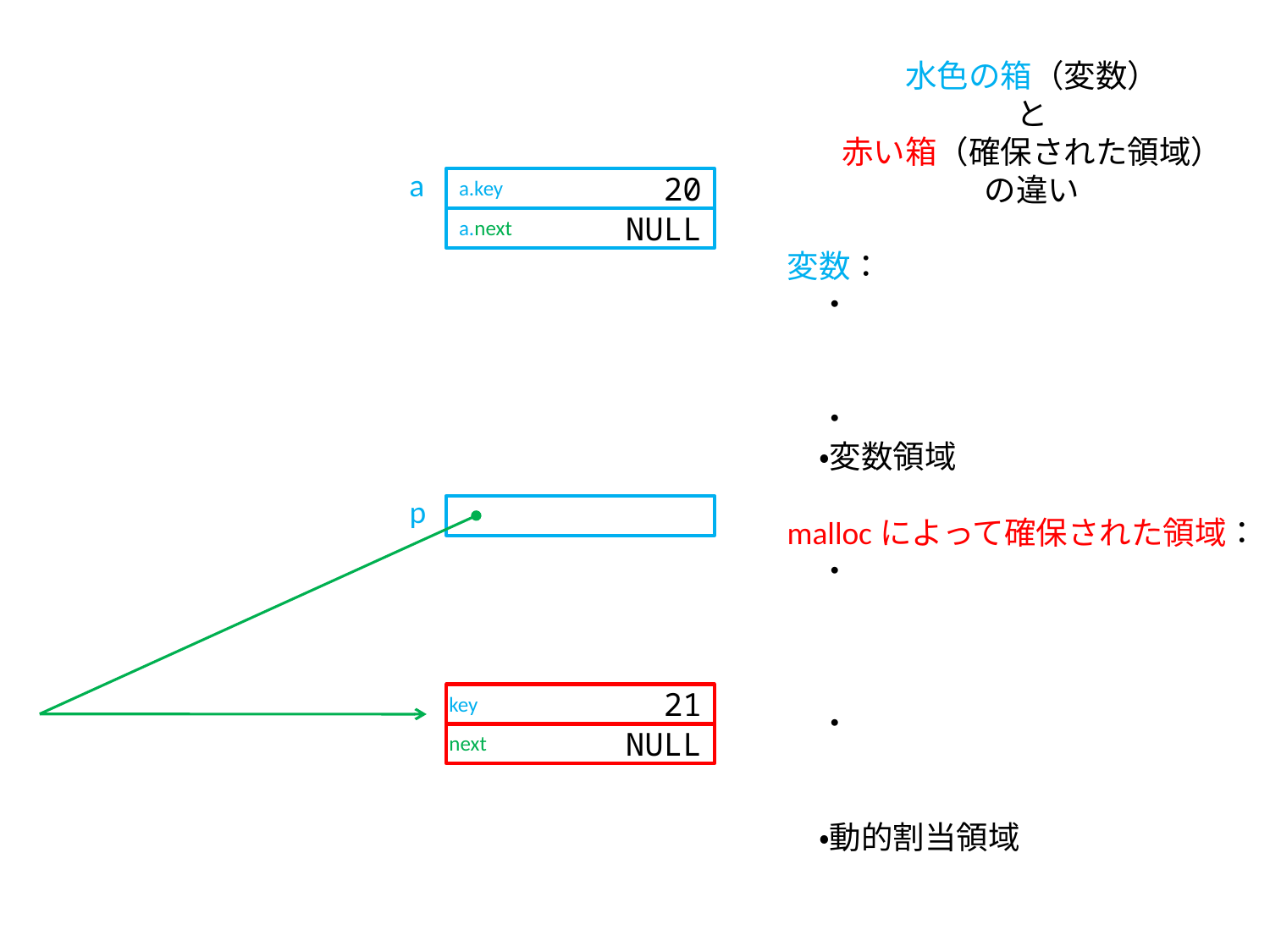

水色の箱（変数）
と
赤い箱（確保された領域）
の違い

変数：
　・

　・
　・変数領域

mallocによって確保された領域：
　・

　・

　・動的割当領域
a
20
a.key
NULL
a.next
p

key
21
next
NULL